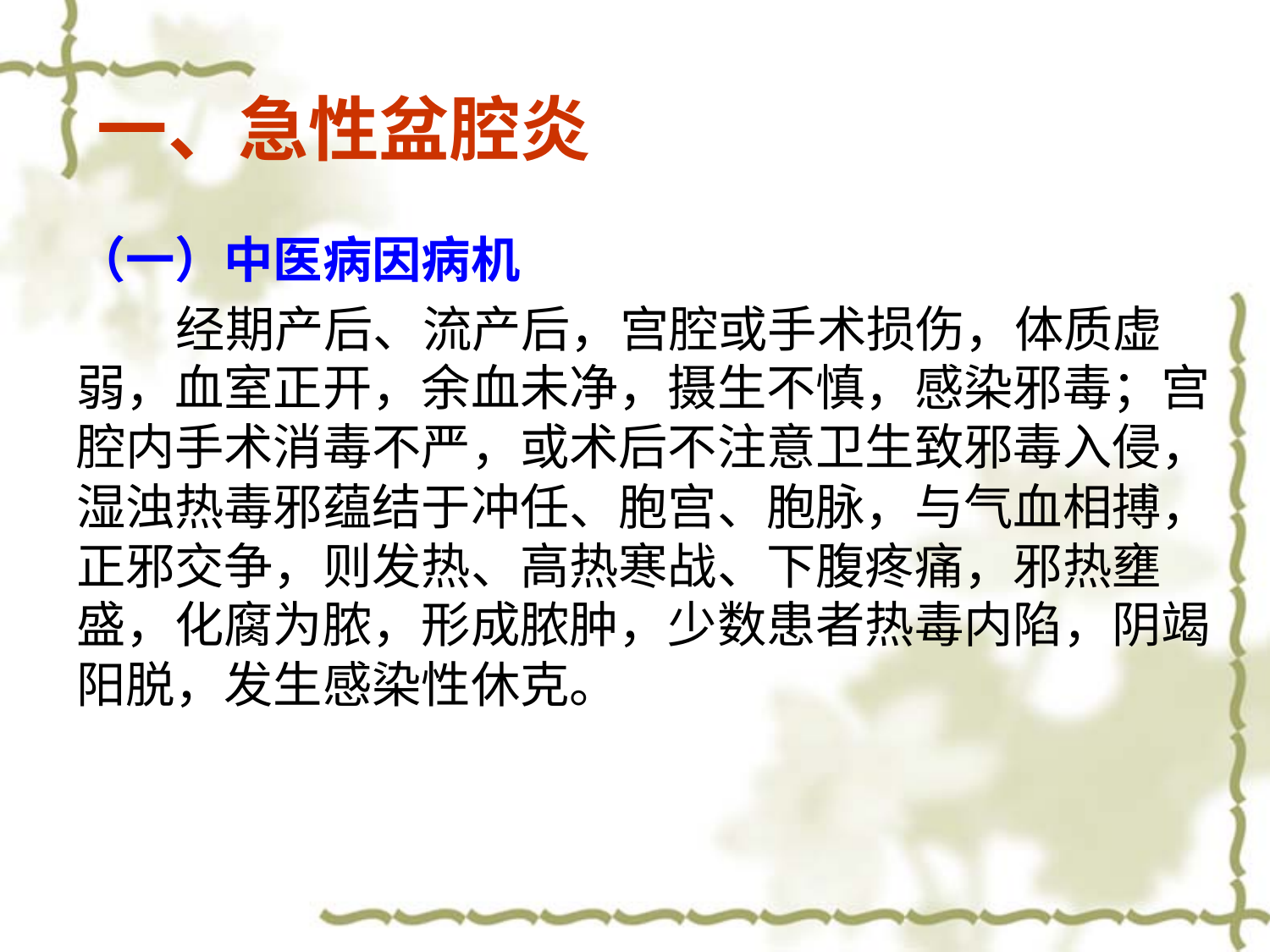

# 一、急性盆腔炎
（一）中医病因病机
        经期产后、流产后，宫腔或手术损伤，体质虚弱，血室正开，余血未净，摄生不慎，感染邪毒；宫腔内手术消毒不严，或术后不注意卫生致邪毒入侵，湿浊热毒邪蕴结于冲任、胞宫、胞脉，与气血相搏，正邪交争，则发热、高热寒战、下腹疼痛，邪热壅盛，化腐为脓，形成脓肿，少数患者热毒内陷，阴竭阳脱，发生感染性休克。